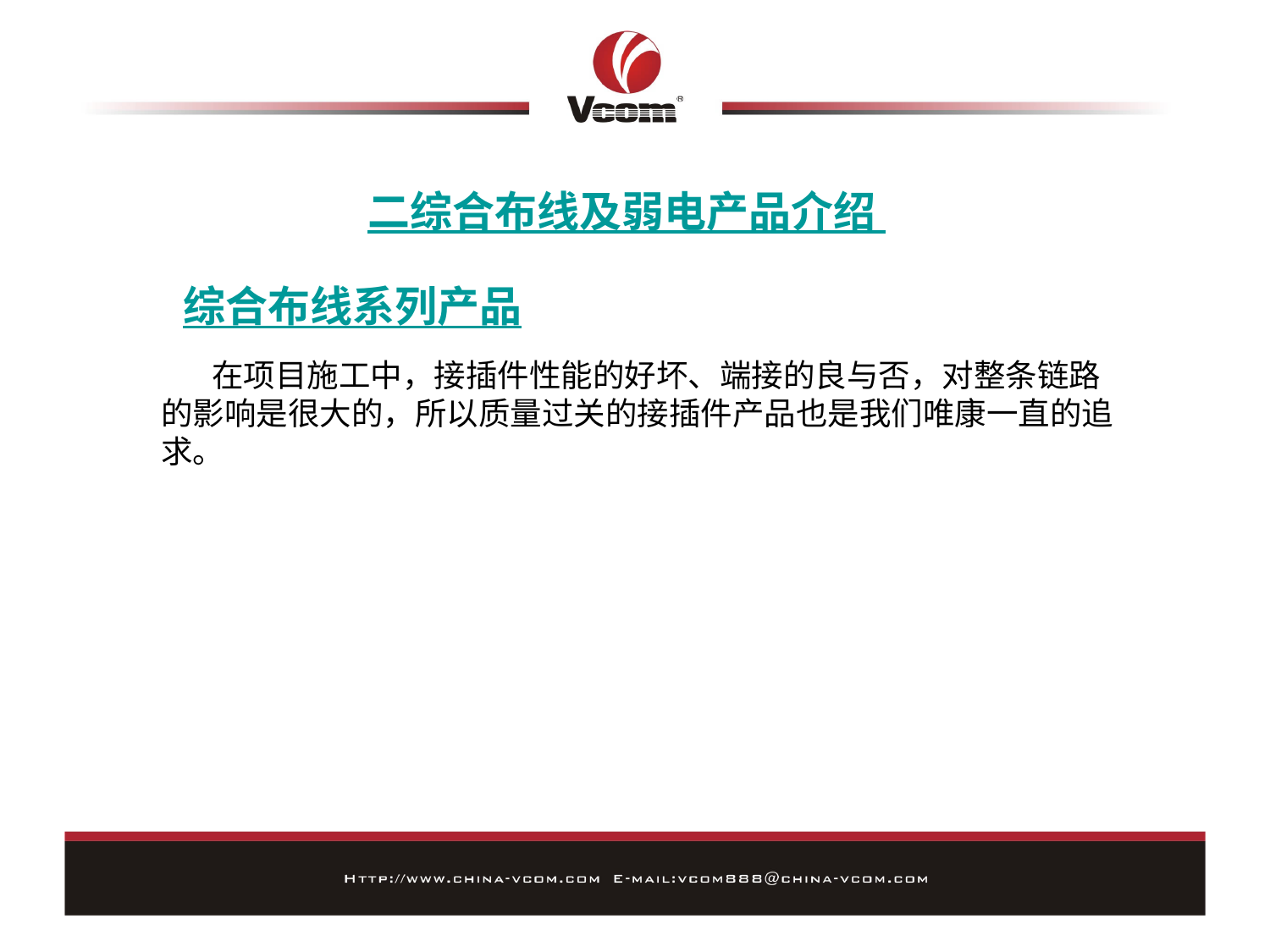

二综合布线及弱电产品介绍
综合布线系列产品
      在项目施工中，接插件性能的好坏、端接的良与否，对整条链路的影响是很大的，所以质量过关的接插件产品也是我们唯康一直的追求。